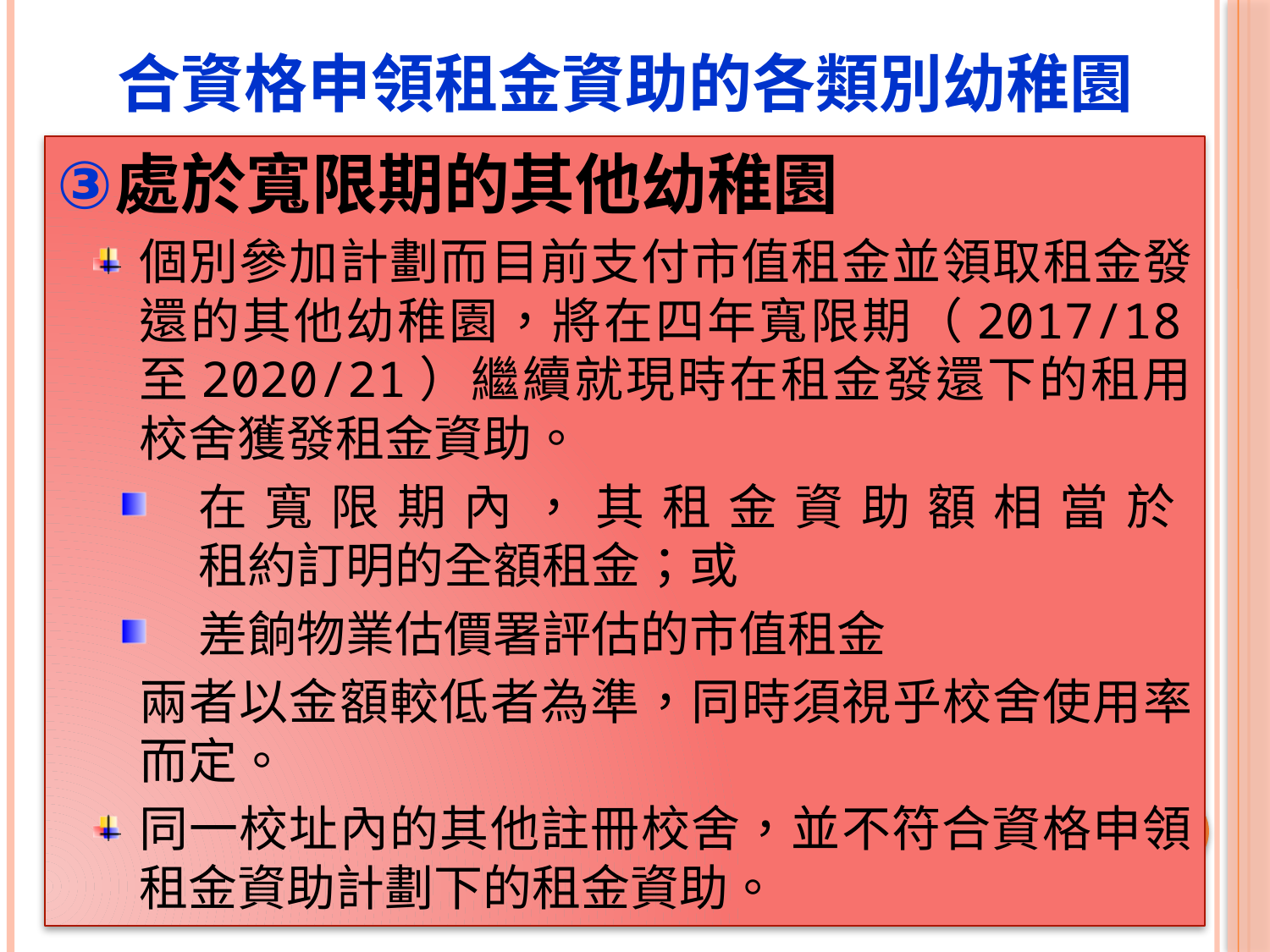

# 合資格申領租金資助的各類別幼稚園
處於寬限期的其他幼稚園
個別參加計劃而目前支付市值租金並領取租金發還的其他幼稚園，將在四年寬限期（2017/18至2020/21）繼續就現時在租金發還下的租用校舍獲發租金資助。
在寬限期內，其租金資助額相當於
租約訂明的全額租金；或
差餉物業估價署評估的市值租金
兩者以金額較低者為準，同時須視乎校舍使用率而定。
同一校址內的其他註冊校舍，並不符合資格申領租金資助計劃下的租金資助。